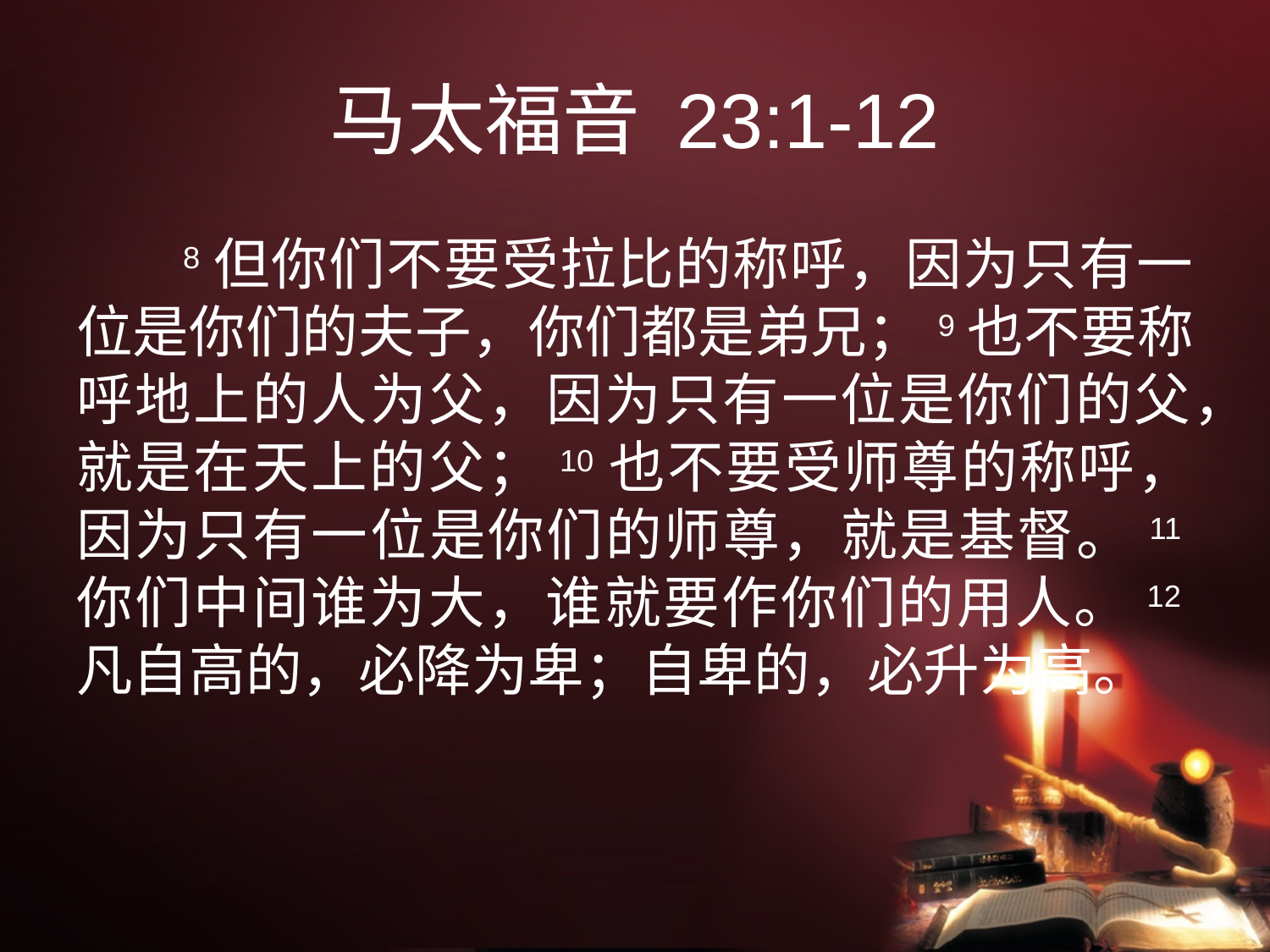

# 马太福音 23:1-12
           8但你们不要受拉比的称呼，因为只有一位是你们的夫子，你们都是弟兄；9也不要称呼地上的人为父，因为只有一位是你们的父，就是在天上的父；10也不要受师尊的称呼，因为只有一位是你们的师尊，就是基督。11你们中间谁为大，谁就要作你们的用人。12凡自高的，必降为卑；自卑的，必升为高。